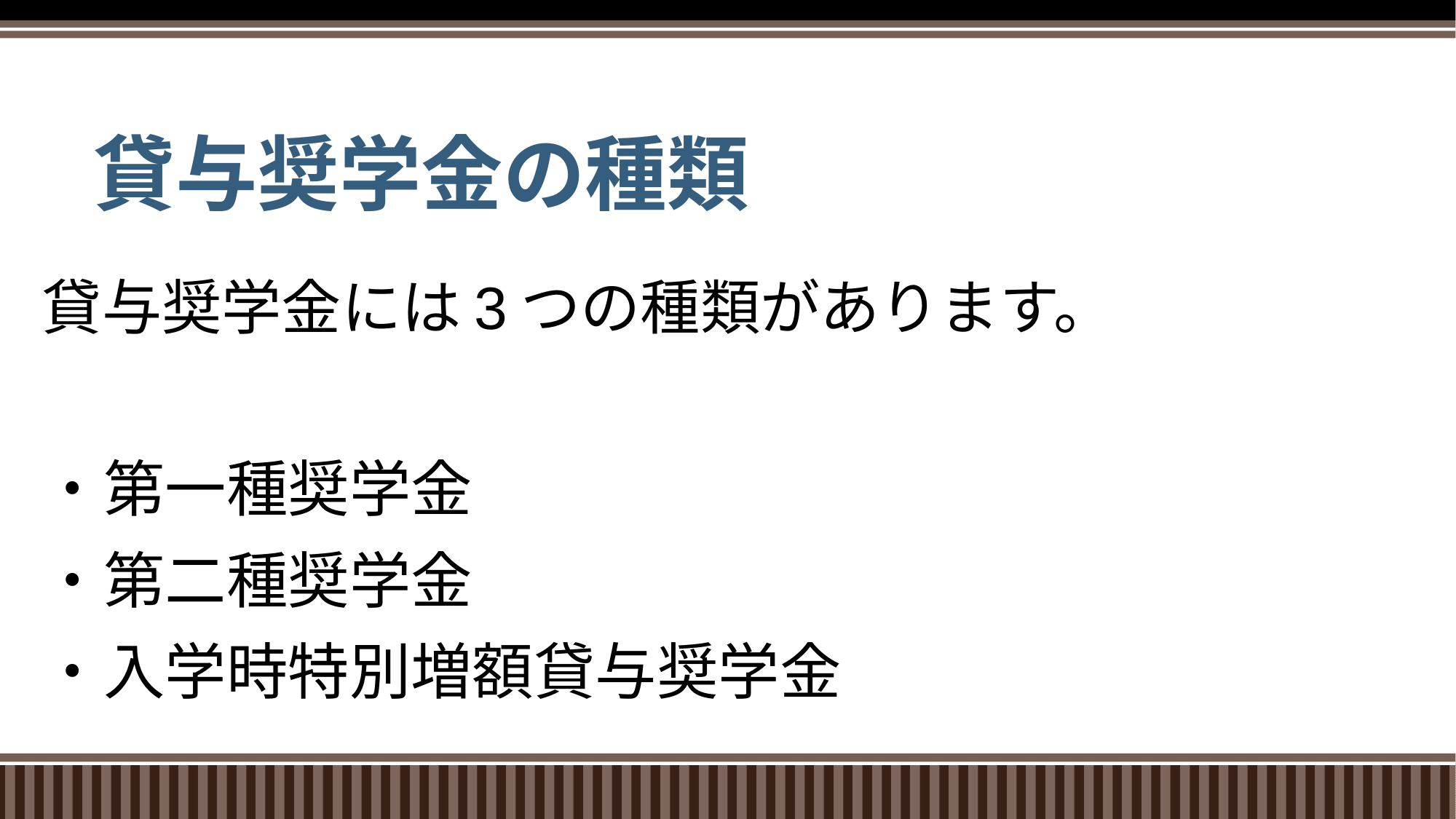

# 貸与奨学金の種類
貸与奨学金には3つの種類があります。

・第一種奨学金
・第二種奨学金
・入学時特別増額貸与奨学金